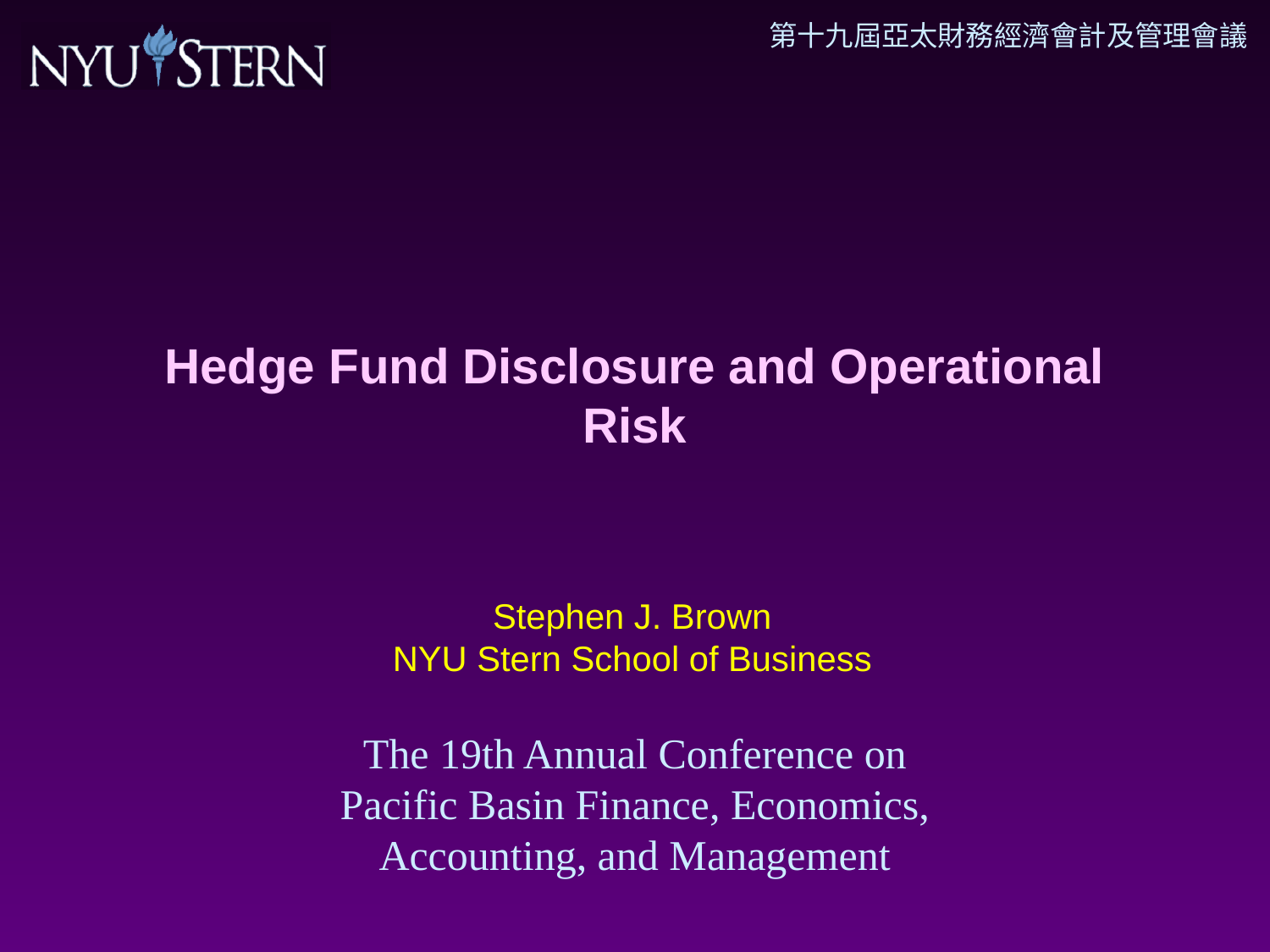

第十九屆亞太財務經濟會計及管理會議
Hedge Fund Disclosure and Operational Risk
Stephen J. Brown
NYU Stern School of Business

The 19th Annual Conference on Pacific Basin Finance, Economics, Accounting, and Management